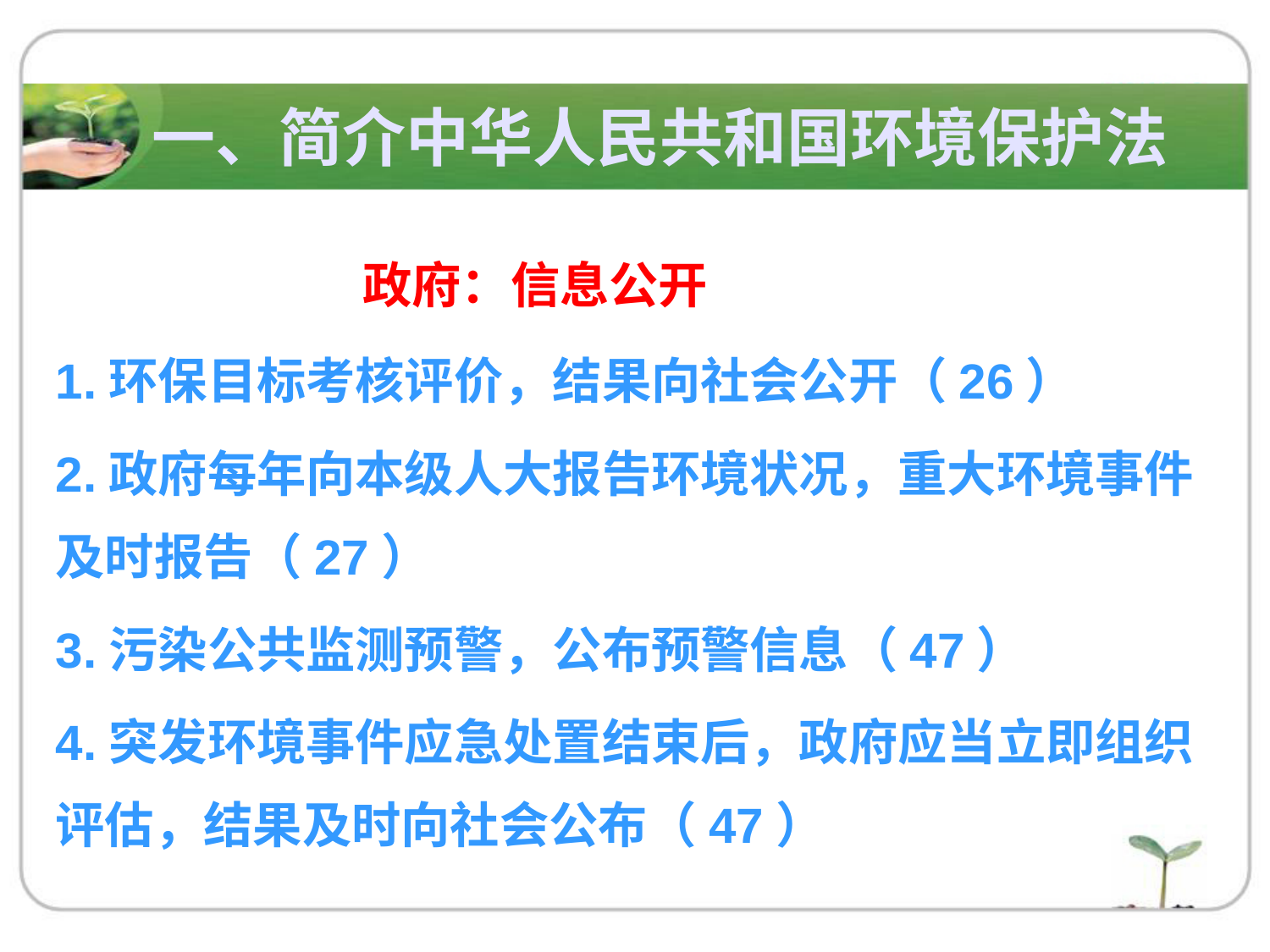

一、简介中华人民共和国环境保护法
政府：信息公开
1.环保目标考核评价，结果向社会公开（26）
2.政府每年向本级人大报告环境状况，重大环境事件及时报告（27）
3.污染公共监测预警，公布预警信息（47）
4.突发环境事件应急处置结束后，政府应当立即组织评估，结果及时向社会公布（47）